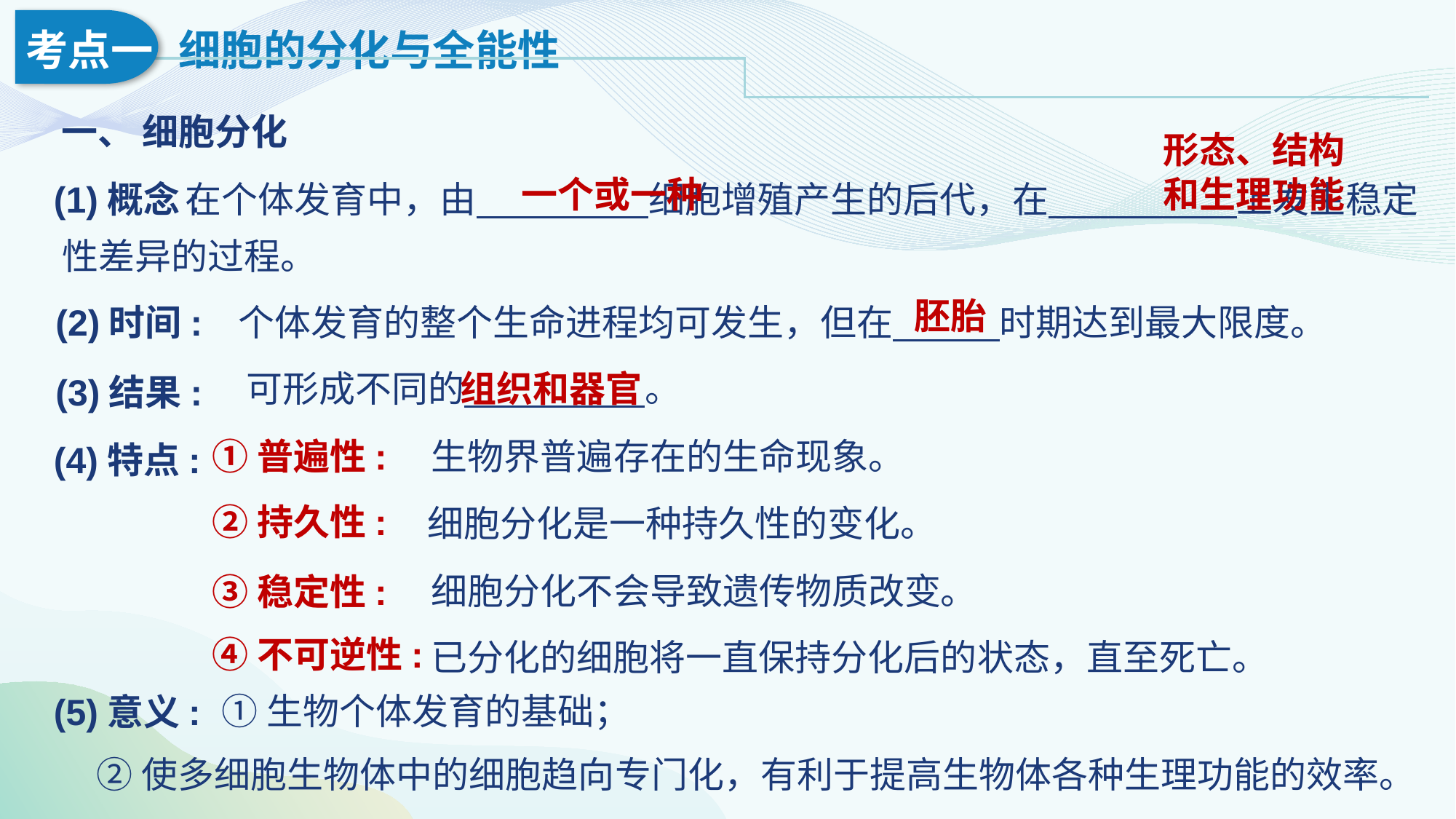

一、 细胞分化
形态、结构和生理功能
              在个体发育中，由                     细胞增殖产生的后代，在                       上发生稳定性差异的过程。
一个或一种
(1)概念:
胚胎
(2)时间:
个体发育的整个生命进程均可发生，但在             时期达到最大限度。
可形成不同的                      。
组织和器官
(3)结果:
①普遍性:
生物界普遍存在的生命现象。
(4)特点:
②持久性:
细胞分化是一种持久性的变化。
细胞分化不会导致遗传物质改变。
③稳定性:
④不可逆性:
已分化的细胞将一直保持分化后的状态，直至死亡。
①生物个体发育的基础；
(5)意义:
②使多细胞生物体中的细胞趋向专门化，有利于提高生物体各种生理功能的效率。